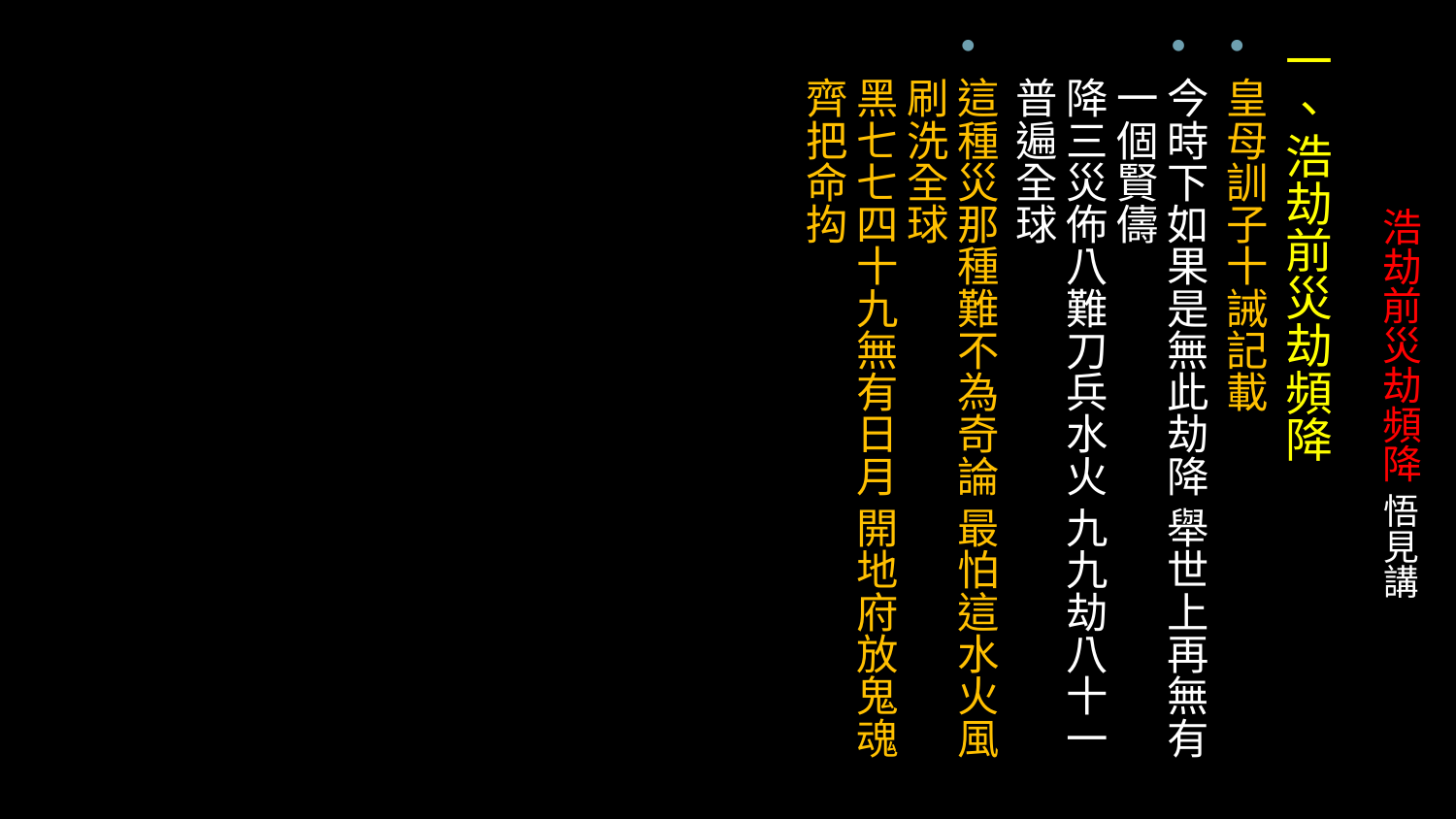

一、浩劫前災劫頻降
皇母訓子十誡記載
今時下如果是無此劫降 舉世上再無有一個賢儔
降三災佈八難刀兵水火 九九劫八十一普遍全球
這種災那種難不為奇論 最怕這水火風刷洗全球
黑七七四十九無有日月 開地府放鬼魂齊把命抅

# 浩劫前災劫頻降 悟見講